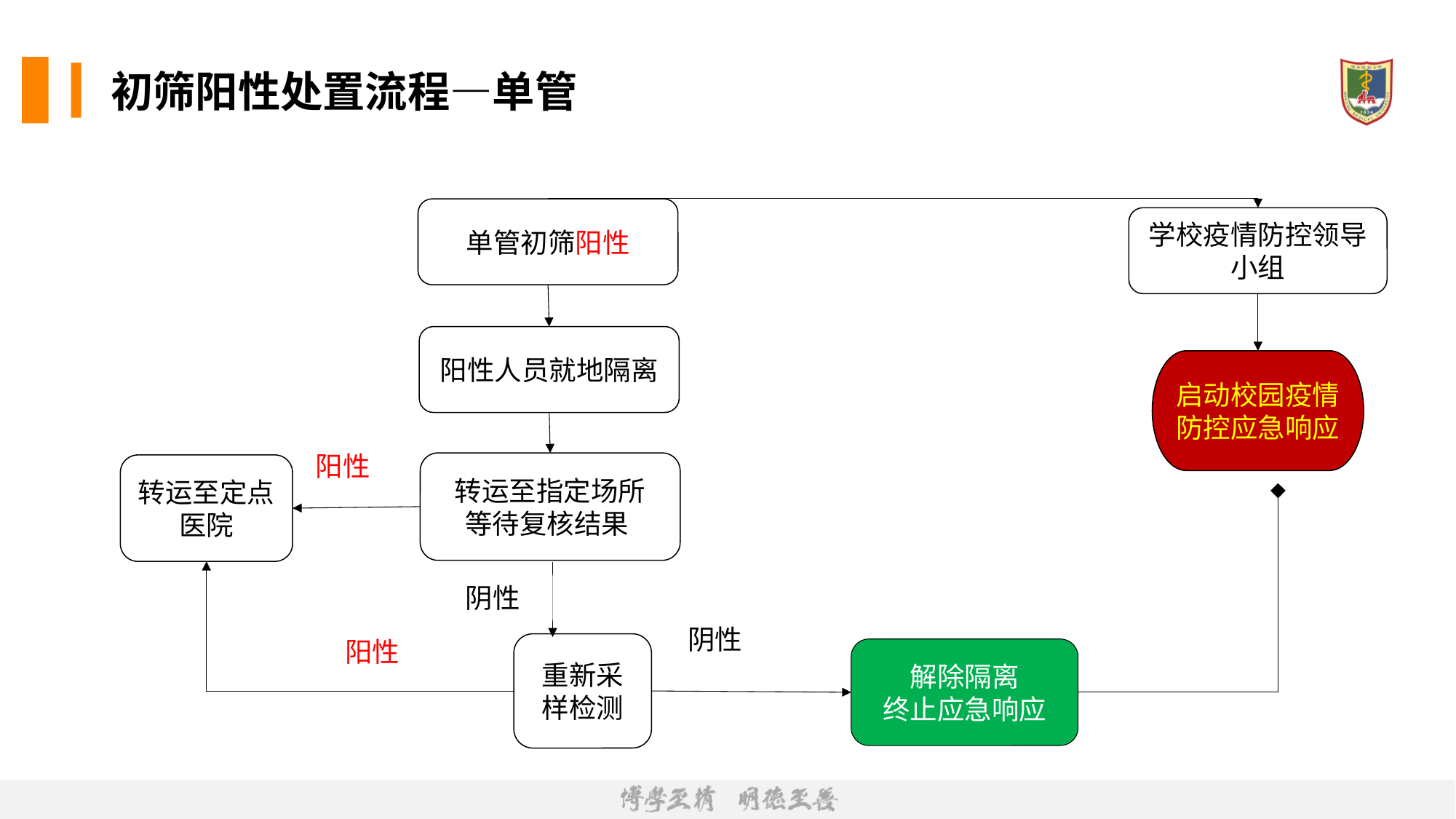

# 初筛阳性处置流程—单管
单管初筛阳性
学校疫情防控领导小组
阳性人员就地隔离
启动校园疫情防控应急响应
阳性
转运至指定场所
等待复核结果
转运至定点医院
阴性
阴性
阳性
重新采样检测
解除隔离
终止应急响应
68